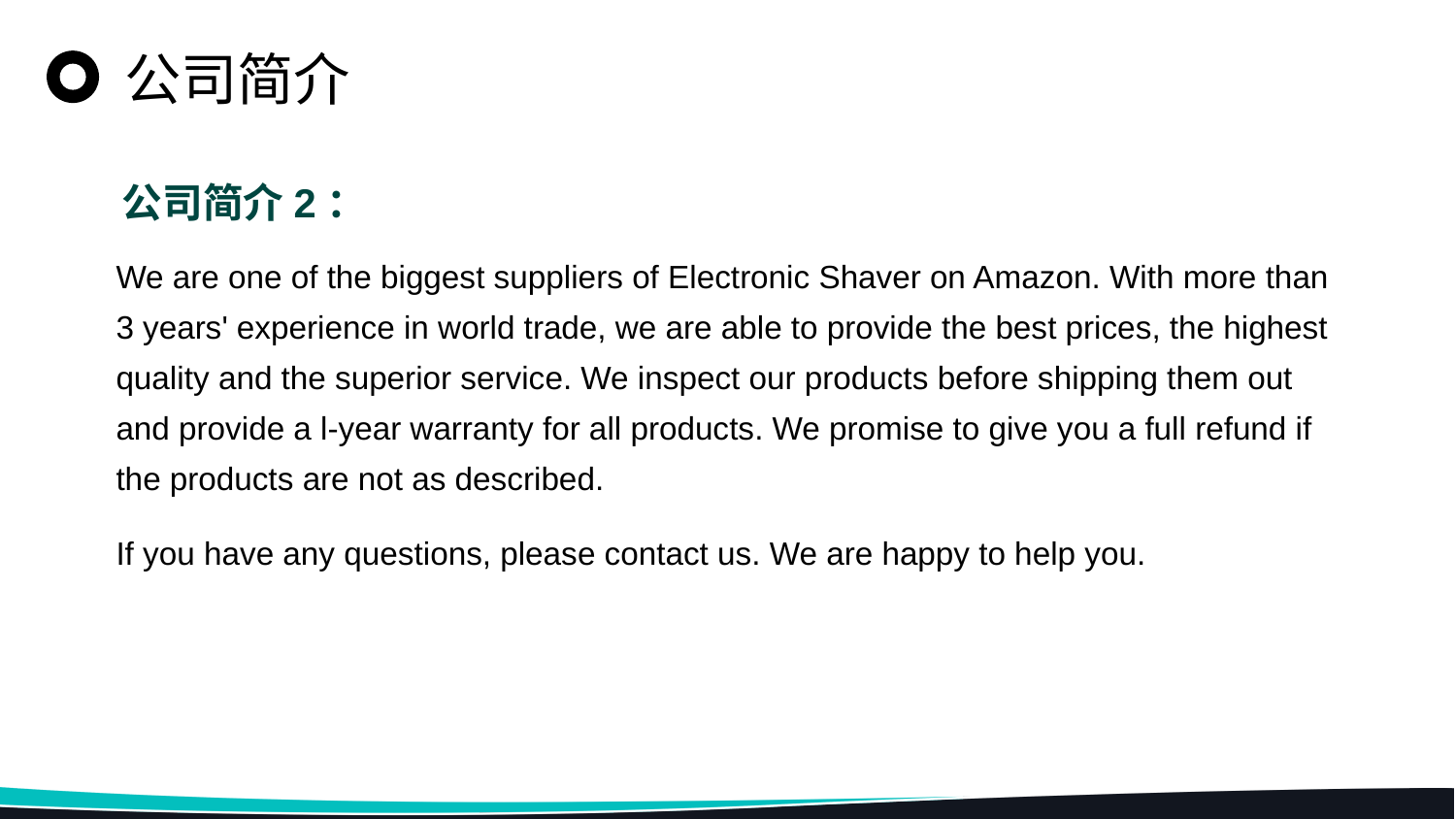

公司简介
公司简介2：
We are one of the biggest suppliers of Electronic Shaver on Amazon. With more than 3 years' experience in world trade, we are able to provide the best prices, the highest quality and the superior service. We inspect our products before shipping them out and provide a l-year warranty for all products. We promise to give you a full refund if the products are not as described.
If you have any questions, please contact us. We are happy to help you.